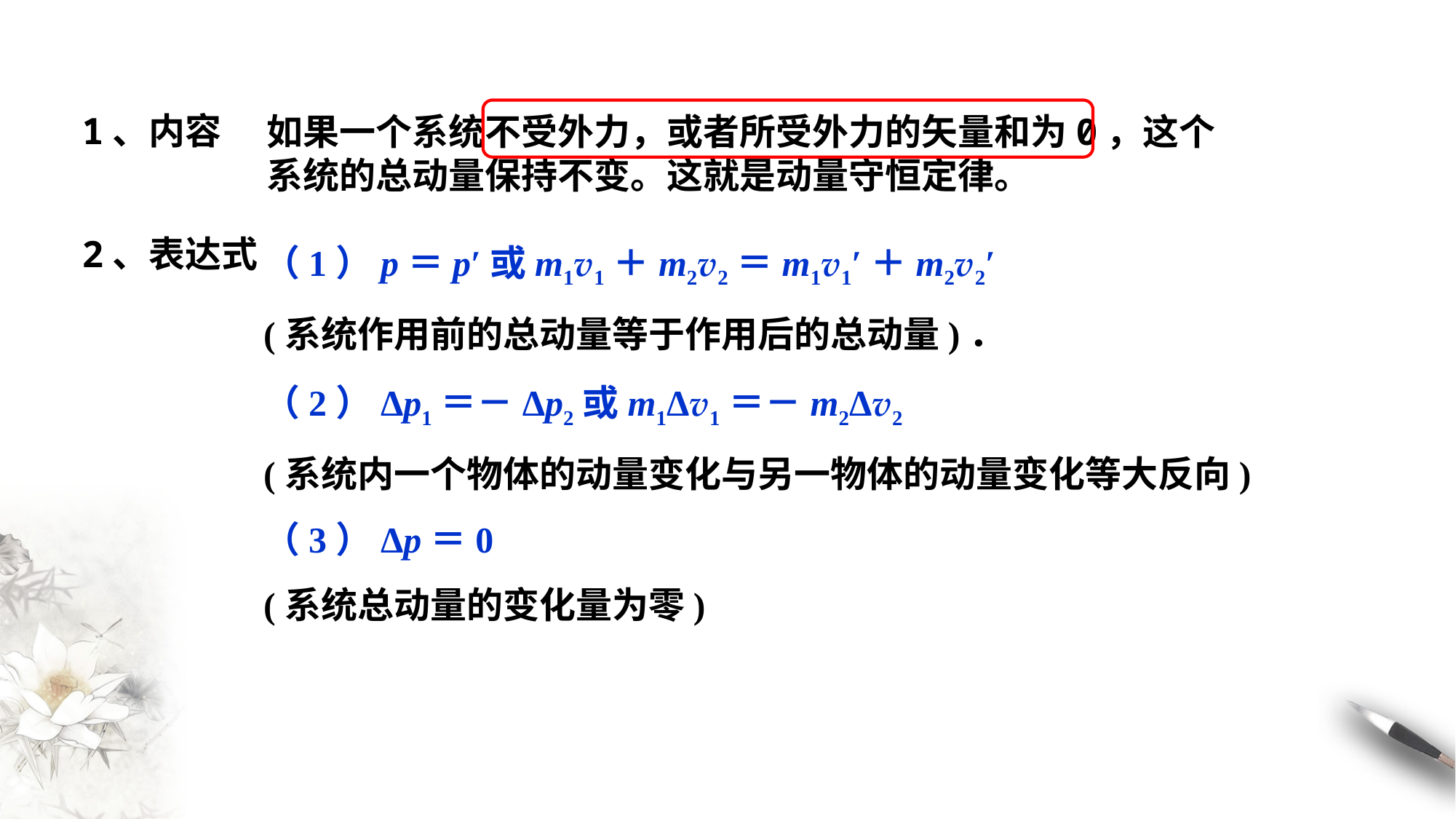

1、内容
如果一个系统不受外力，或者所受外力的矢量和为0，这个系统的总动量保持不变。这就是动量守恒定律。
（1）p＝p′或m1v1＋m2v2＝m1v1′＋m2v2′
(系统作用前的总动量等于作用后的总动量)．
（2）Δp1＝－Δp2或m1Δv1＝－m2Δv2
(系统内一个物体的动量变化与另一物体的动量变化等大反向)
（3）Δp＝0
(系统总动量的变化量为零)
2、表达式